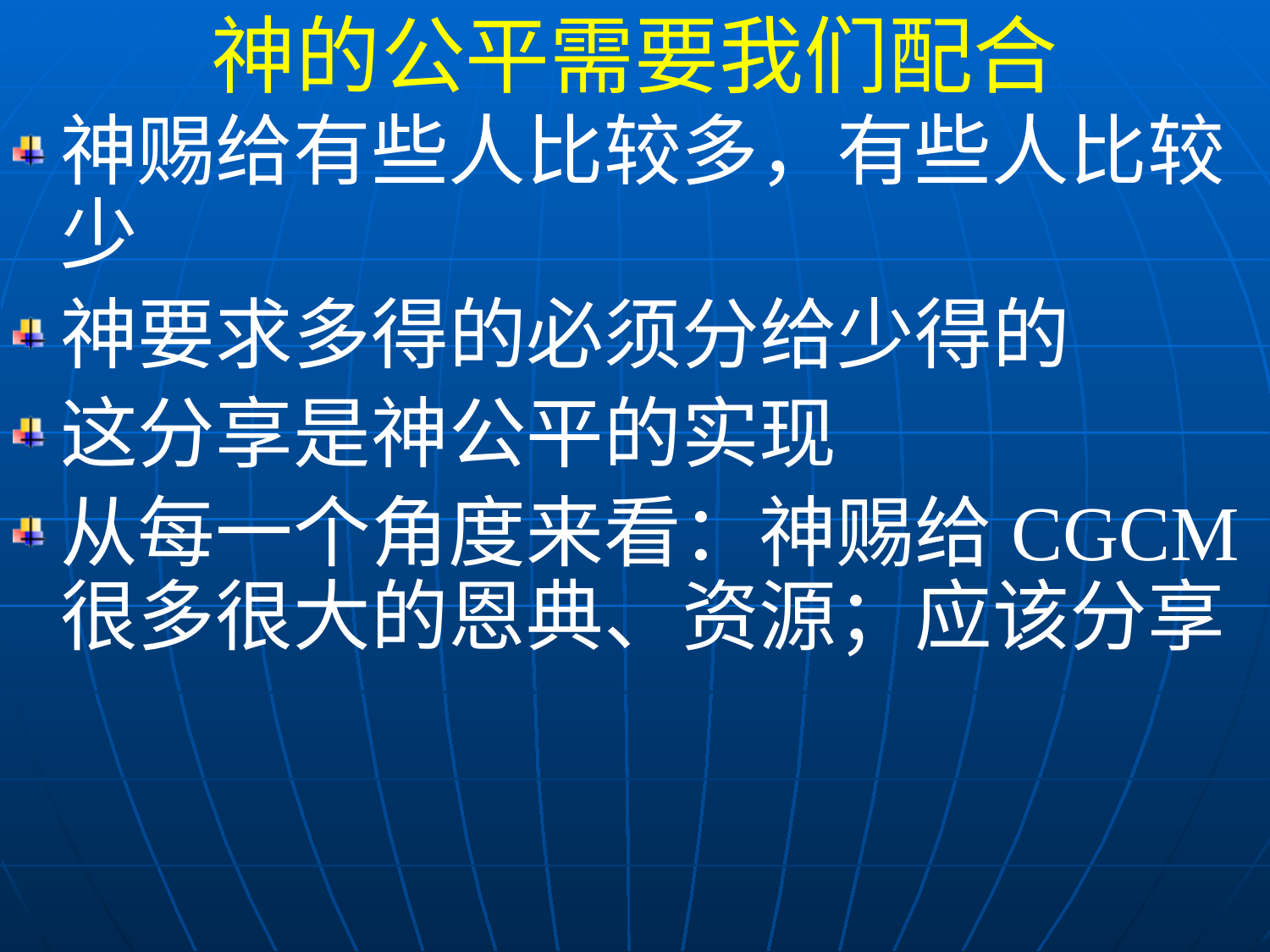

神的公平需要我们配合
神赐给有些人比较多，有些人比较少
神要求多得的必须分给少得的
这分享是神公平的实现
从每一个角度来看：神赐给CGCM很多很大的恩典、资源；应该分享